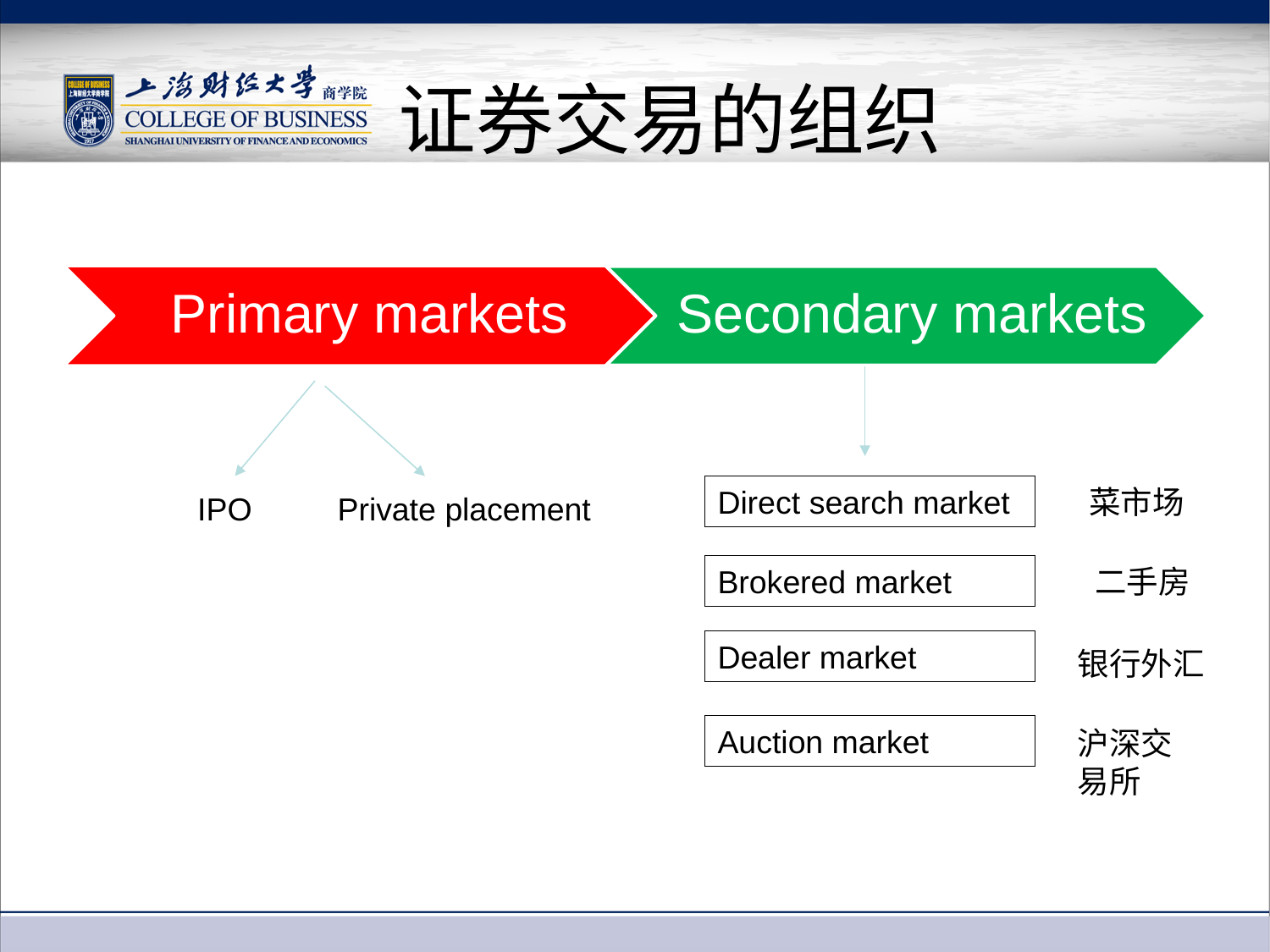

# 证券交易的组织
Primary markets
Secondary markets
Direct search market
菜市场
Private placement
IPO
Brokered market
二手房
Dealer market
银行外汇
Auction market
沪深交易所